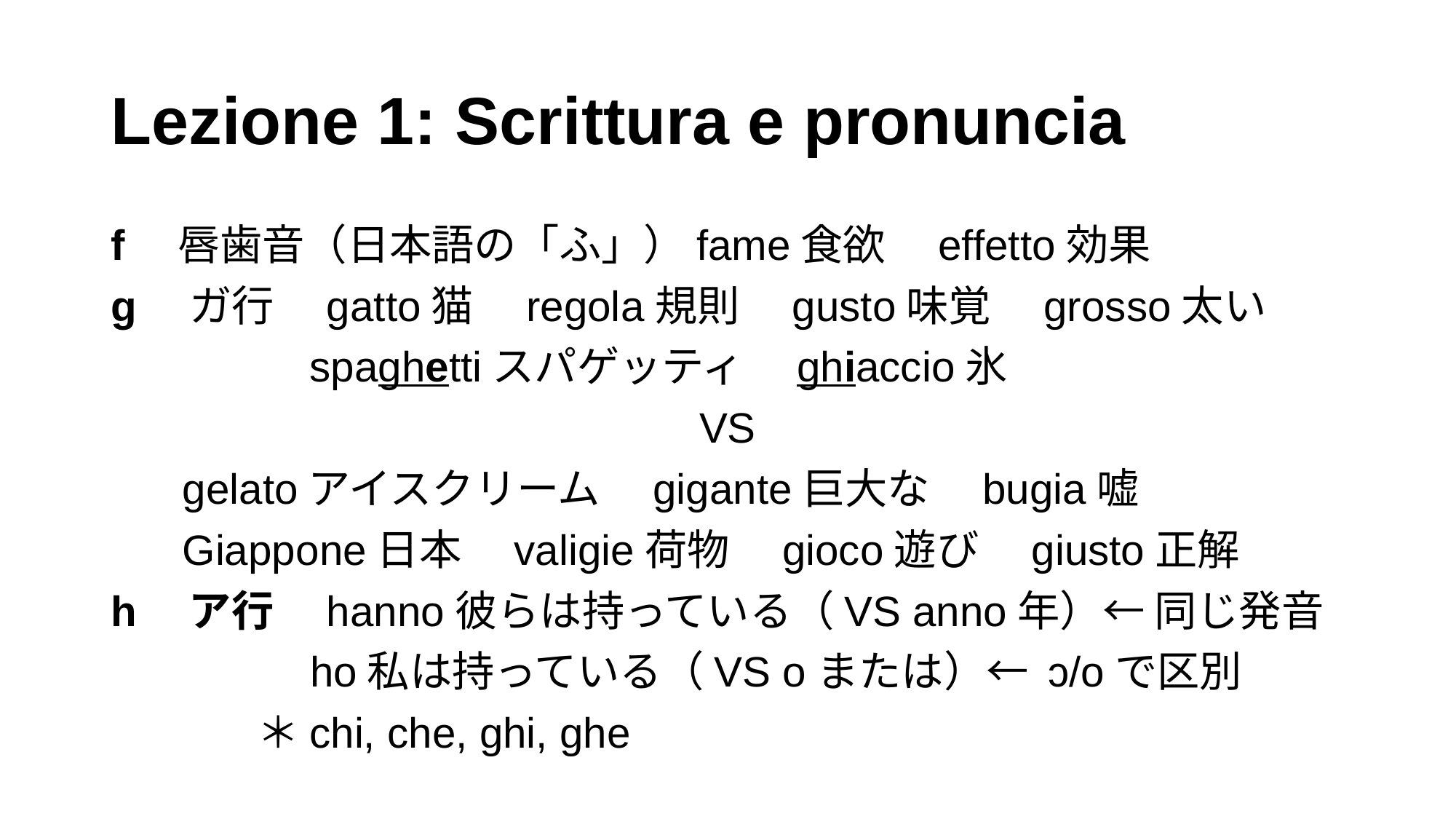

# Lezione 1: Scrittura e pronuncia
f　唇歯音（日本語の「ふ」）fame食欲　effetto効果
g　ガ行　gatto猫　regola規則　gusto味覚　grosso太い
　  　　　spaghettiスパゲッティ　ghiaccio氷
VS
　  gelatoアイスクリーム　gigante巨大な　bugia嘘
　  Giappone日本　valigie荷物　gioco遊び　giusto正解
h　ア行　hanno彼らは持っている（VS anno年）← 同じ発音
　  　　　ho私は持っている（VS oまたは）← ɔ/oで区別
　  　　＊chi, che, ghi, ghe